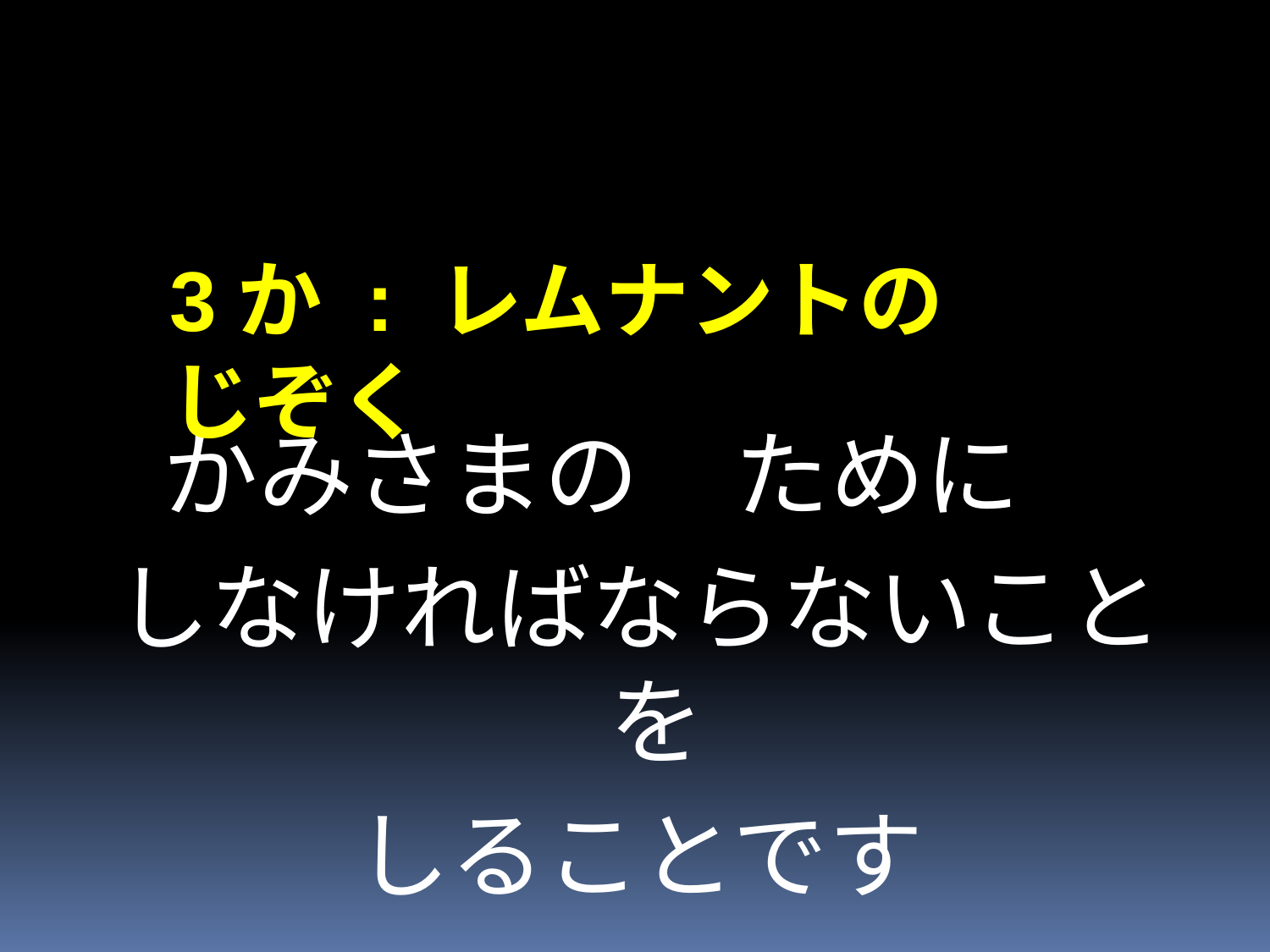

3か : レムナントの　じぞく
かみさまの　ために
しなければならないことを
しることです